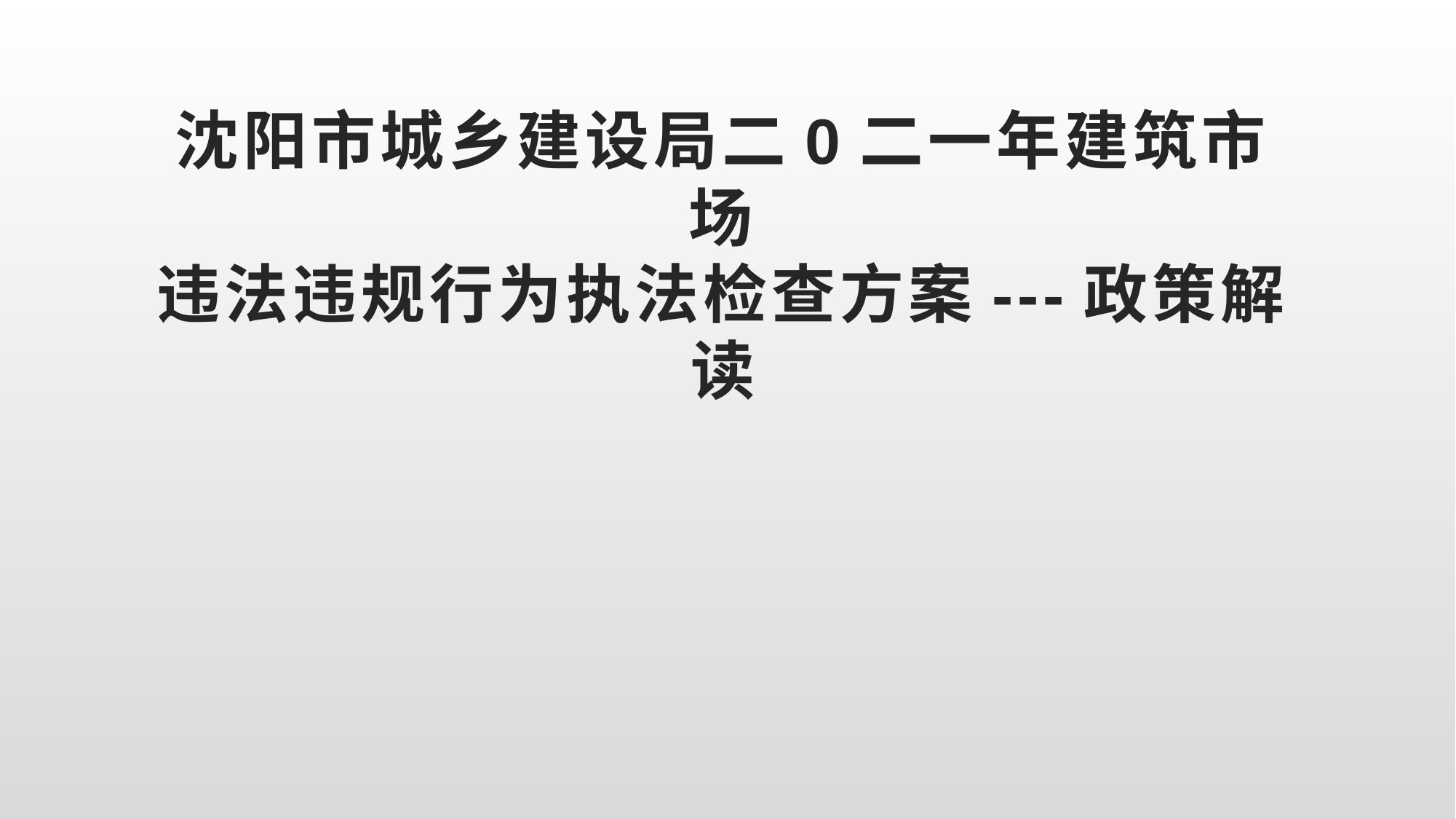

# 沈阳市城乡建设局二0二一年建筑市场 违法违规行为执法检查方案---政策解读